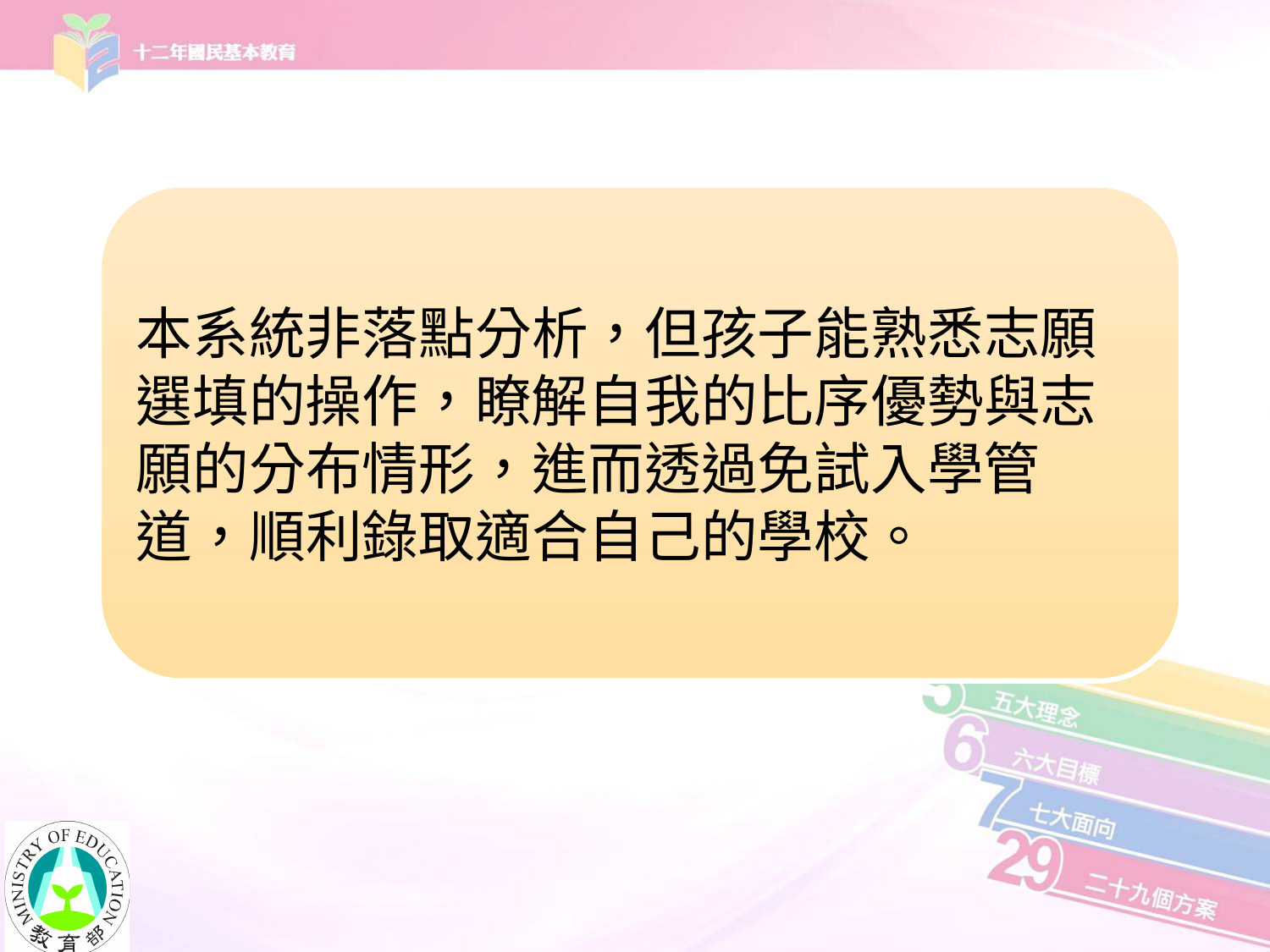

本系統非落點分析，但孩子能熟悉志願選填的操作，瞭解自我的比序優勢與志願的分布情形，進而透過免試入學管道，順利錄取適合自己的學校。